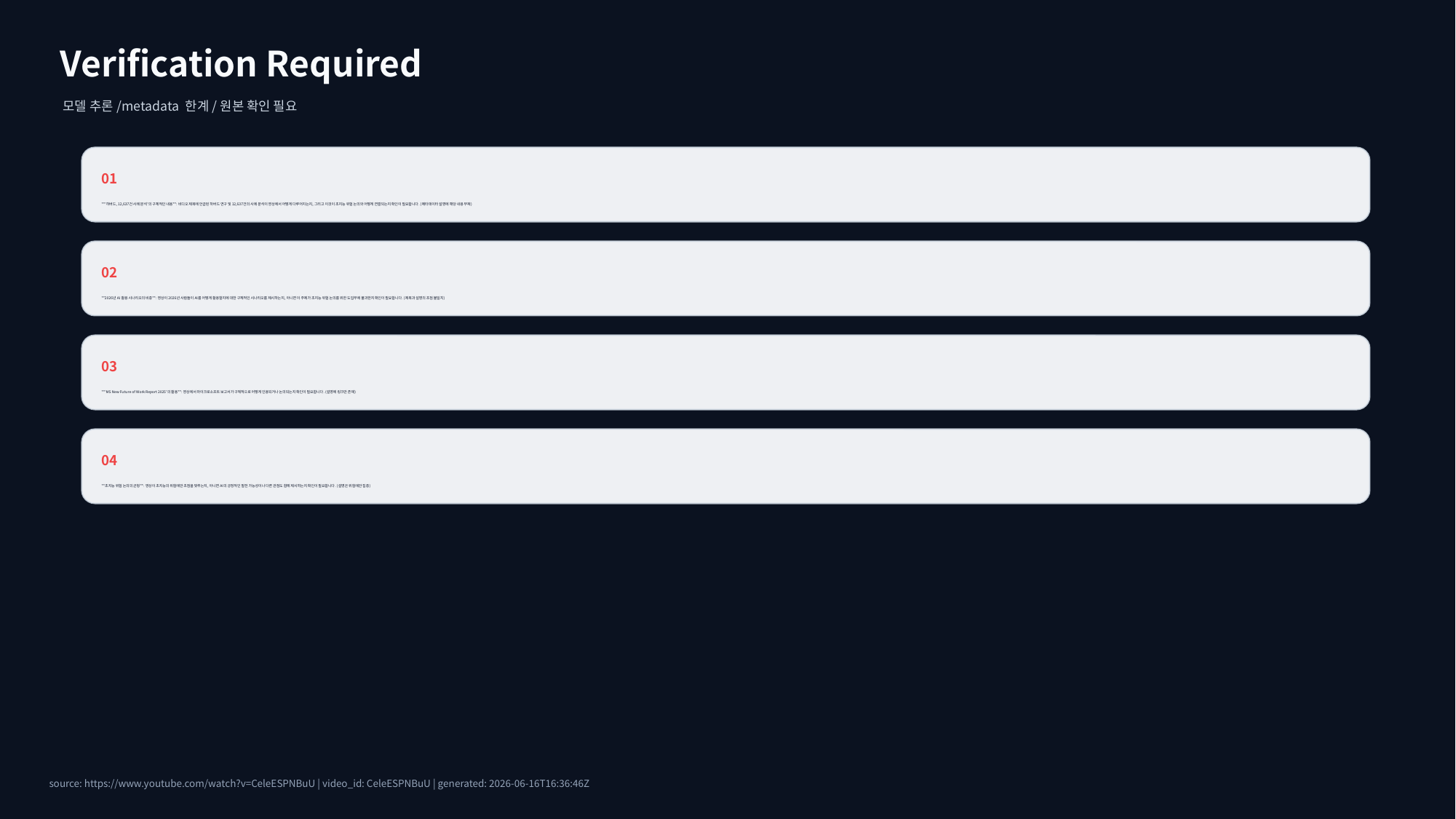

Verification Required
모델 추론/metadata 한계/원본 확인 필요

01
**'하버드, 12,637건 사례 분석'의 구체적인 내용**: 비디오 제목에 언급된 하버드 연구 및 12,637건의 사례 분석이 영상에서 어떻게 다루어지는지, 그리고 이것이 초지능 위험 논의와 어떻게 연결되는지 확인이 필요합니다. (메타데이터 설명에 해당 내용 부재)

02
**2026년 AI 활용 시나리오의 비중**: 영상이 2026년 사람들이 AI를 어떻게 활용할지에 대한 구체적인 시나리오를 제시하는지, 아니면 이 주제가 초지능 위험 논의를 위한 도입부에 불과한지 확인이 필요합니다. (제목과 설명의 초점 불일치)

03
**'MS New Future of Work Report 2025'의 활용**: 영상에서 마이크로소프트 보고서가 구체적으로 어떻게 인용되거나 논의되는지 확인이 필요합니다. (설명에 링크만 존재)

04
**초지능 위험 논의의 균형**: 영상이 초지능의 위험에만 초점을 맞추는지, 아니면 AI의 긍정적인 발전 가능성이나 다른 관점도 함께 제시하는지 확인이 필요합니다. (설명은 위험에만 집중)
source: https://www.youtube.com/watch?v=CeleESPNBuU | video_id: CeleESPNBuU | generated: 2026-06-16T16:36:46Z